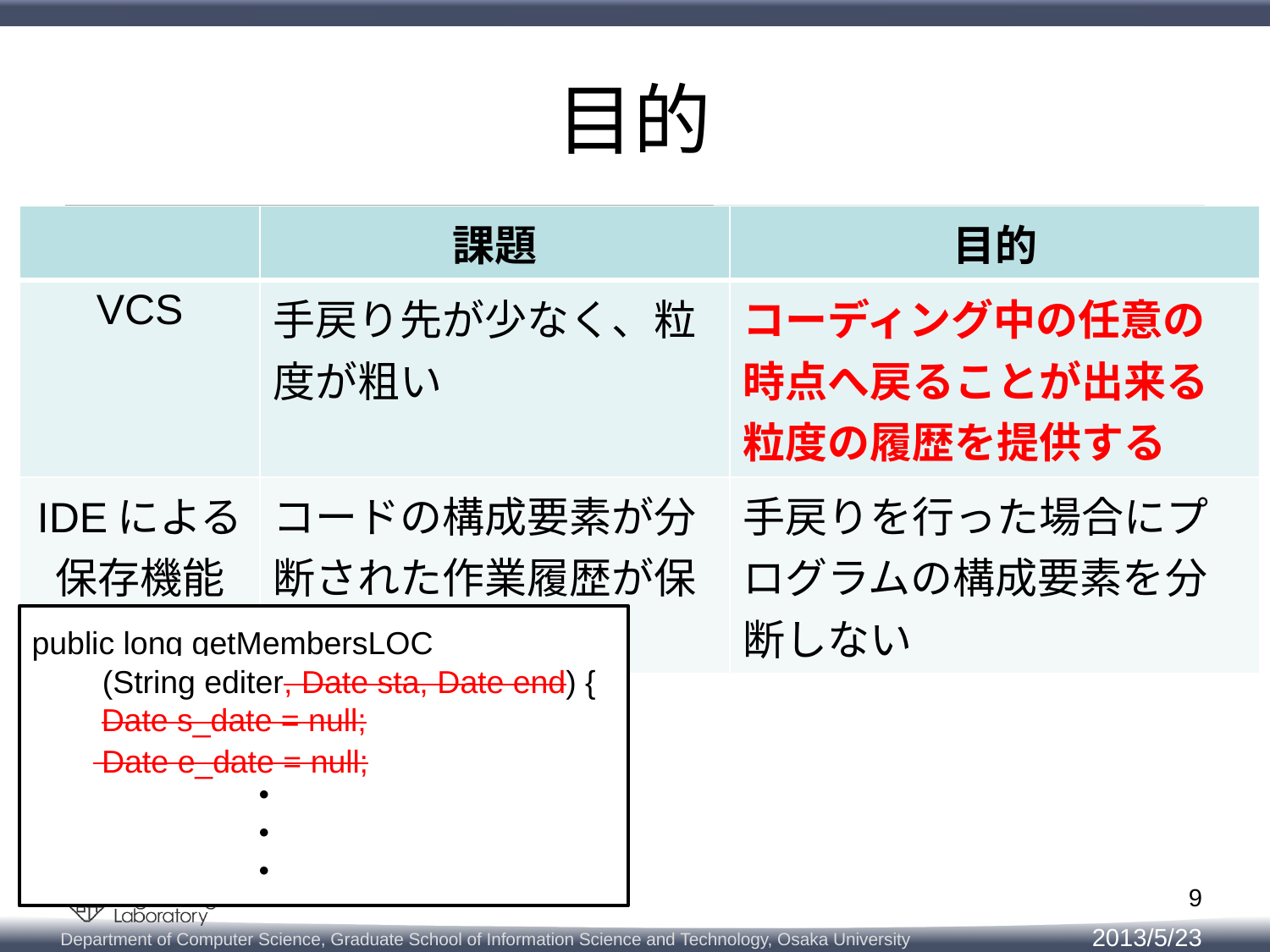

# 目的
|  | 課題 | 目的 |
| --- | --- | --- |
| VCS | 手戻り先が少なく、粒度が粗い | コーディング中の任意の時点へ戻ることが出来る粒度の履歴を提供する |
| IDEによる保存機能 | コードの構成要素が分断された作業履歴が保存される | 手戻りを行った場合にプログラムの構成要素を分断しない |
public long getMembersLOC
        (String editer, Date sta, Date end) {
        Date s_date = null;
        Date e_date = null;
                             ・
                             ・
                             ・
 (String editer, Date sta, Date end) {
 Date s_date = null;
 Date e_date = null;
9
2013/5/23